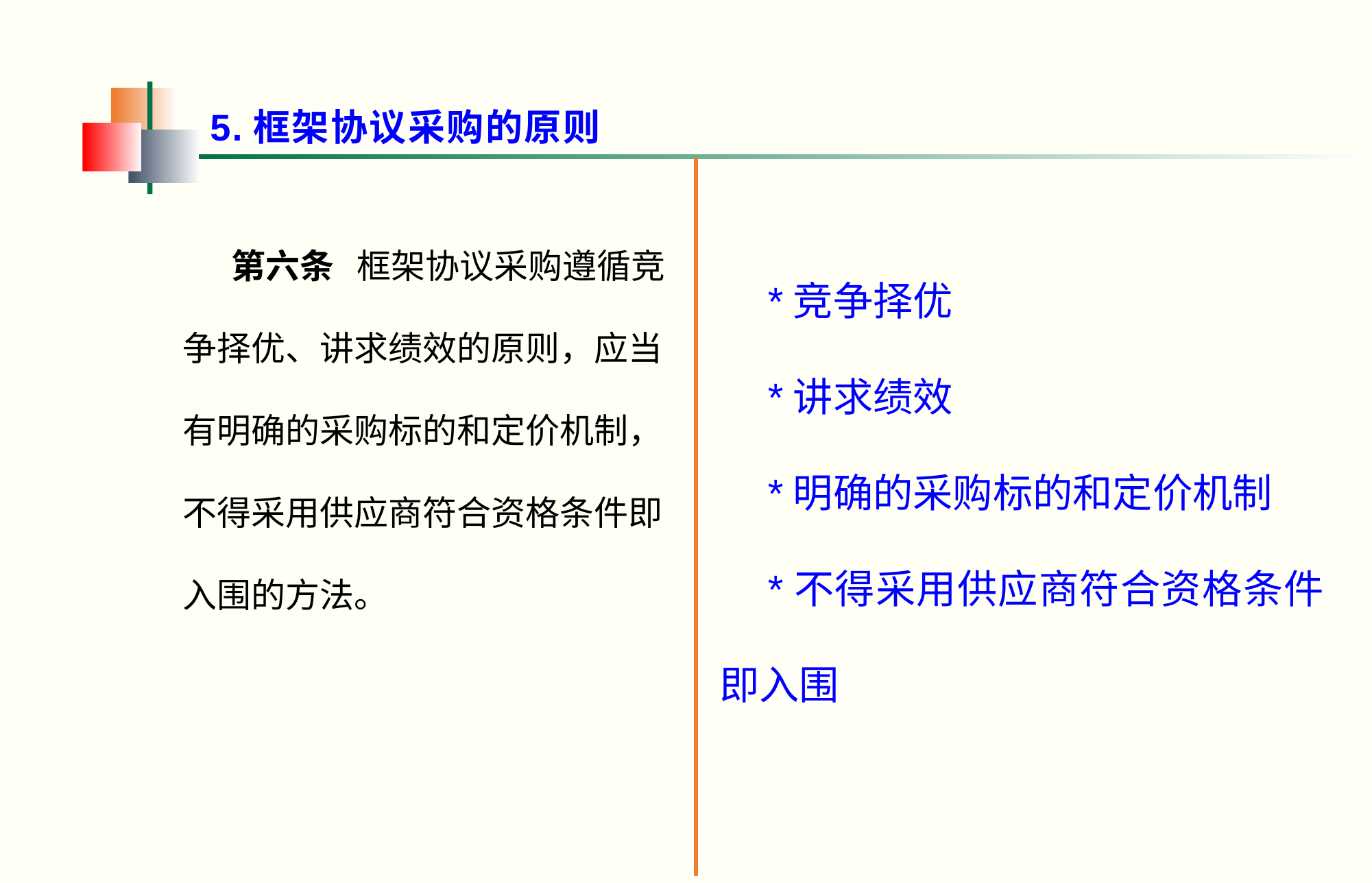

5.框架协议采购的原则

*竞争择优
*讲求绩效
*明确的采购标的和定价机制
*不得采用供应商符合资格条件即入围

第六条   框架协议采购遵循竞争择优、讲求绩效的原则，应当有明确的采购标的和定价机制，不得采用供应商符合资格条件即入围的方法。